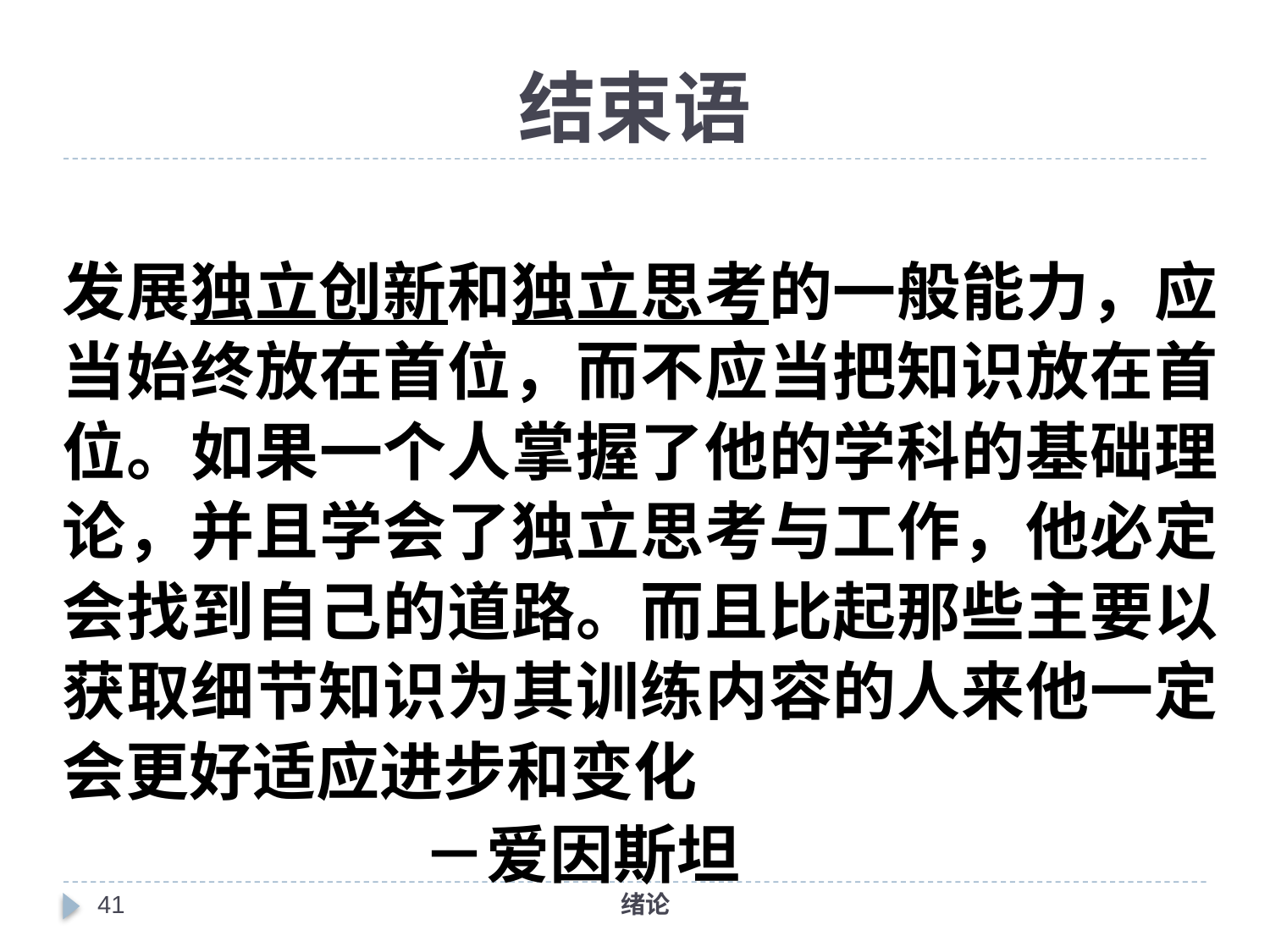

# 结束语

发展独立创新和独立思考的一般能力，应当始终放在首位，而不应当把知识放在首位。如果一个人掌握了他的学科的基础理论，并且学会了独立思考与工作，他必定会找到自己的道路。而且比起那些主要以获取细节知识为其训练内容的人来他一定会更好适应进步和变化
                        －爱因斯坦
41
绪论